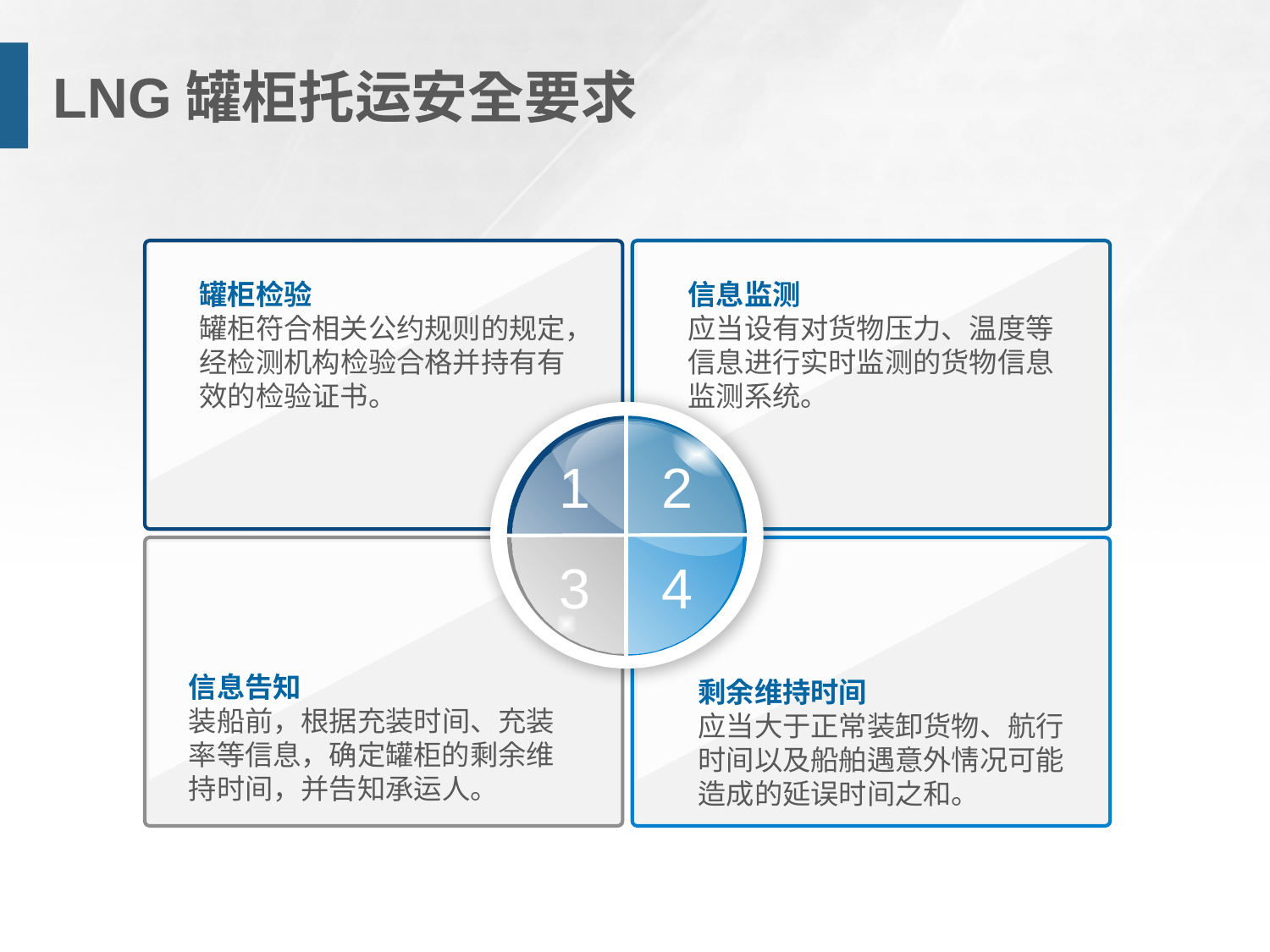

# LNG罐柜托运安全要求

罐柜检验
罐柜符合相关公约规则的规定，经检测机构检验合格并持有有效的检验证书。
信息监测
应当设有对货物压力、温度等信息进行实时监测的货物信息监测系统。

1
2
3
4

信息告知
装船前，根据充装时间、充装率等信息，确定罐柜的剩余维持时间，并告知承运人。
剩余维持时间
应当大于正常装卸货物、航行时间以及船舶遇意外情况可能造成的延误时间之和。